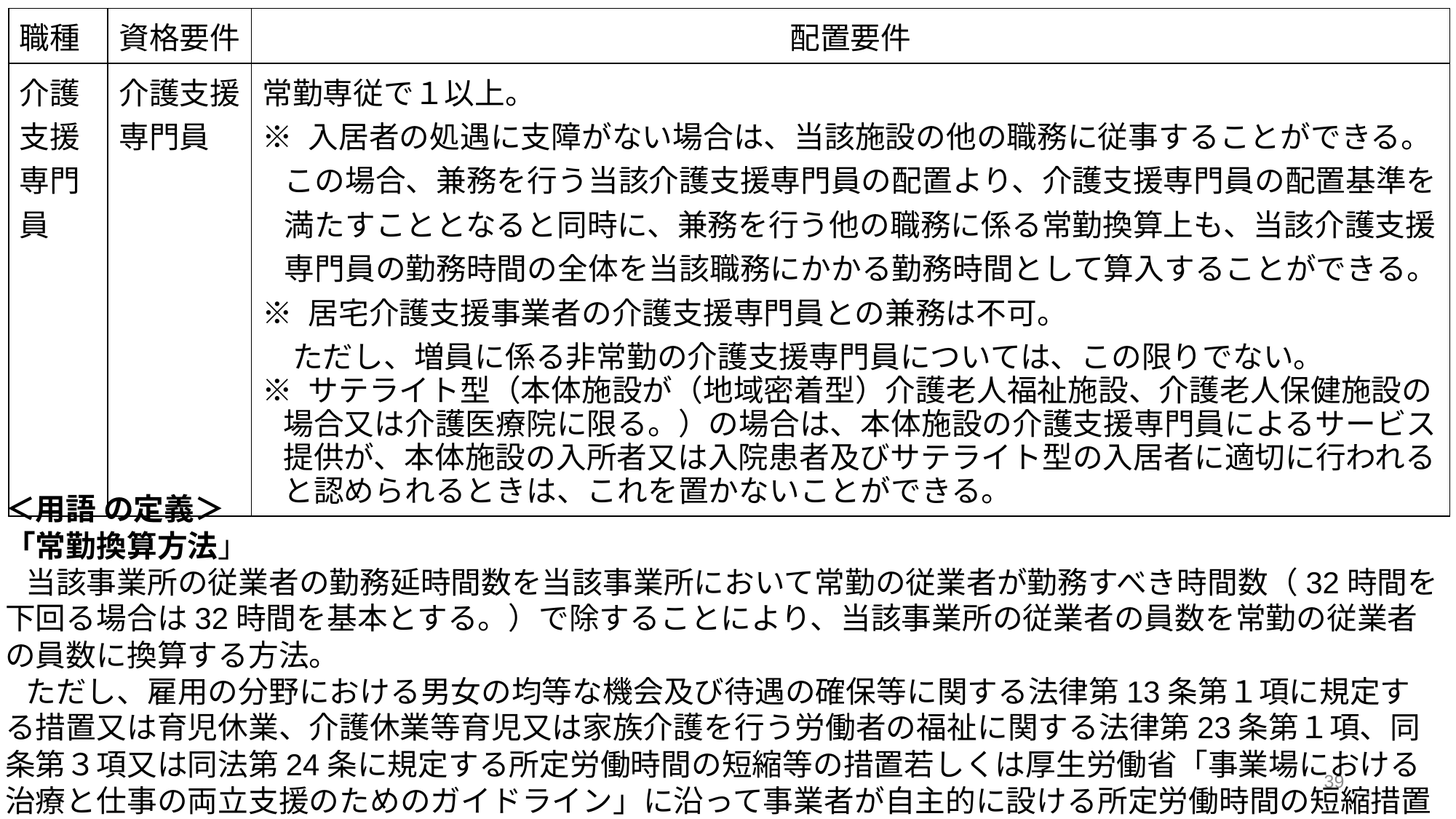

| 職種 | 資格要件 | 配置要件 |
| --- | --- | --- |
| 介護支援専門員 | 介護支援専門員 | 常勤専従で１以上。 ※ 入居者の処遇に支障がない場合は、当該施設の他の職務に従事することができる。この場合、兼務を行う当該介護支援専門員の配置より、介護支援専門員の配置基準を満たすこととなると同時に、兼務を行う他の職務に係る常勤換算上も、当該介護支援専門員の勤務時間の全体を当該職務にかかる勤務時間として算入することができる。 ※ 居宅介護支援事業者の介護支援専門員との兼務は不可。 　ただし、増員に係る非常勤の介護支援専門員については、この限りでない。 ※ サテライト型（本体施設が（地域密着型）介護老人福祉施設、介護老人保健施設の場合又は介護医療院に限る。）の場合は、本体施設の介護支援専門員によるサービス提供が、本体施設の入所者又は入院患者及びサテライト型の入居者に適切に行われると認められるときは、これを置かないことができる。 |
＜用語 の定義＞
「常勤換算方法」
当該事業所の従業者の勤務延時間数を当該事業所において常勤の従業者が勤務すべき時間数（32時間を下回る場合は32時間を基本とする。）で除することにより、当該事業所の従業者の員数を常勤の従業者の員数に換算する方法。
ただし、雇用の分野における男女の均等な機会及び待遇の確保等に関する法律第13条第１項に規定する措置又は育児休業、介護休業等育児又は家族介護を行う労働者の福祉に関する法律第23条第１項、同条第３項又は同法第24条に規定する所定労働時間の短縮等の措置若しくは厚生労働省「事業場における治療と仕事の両立支援のためのガイドライン」に沿って事業者が自主的に設ける所定労働時間の短縮措置が
39